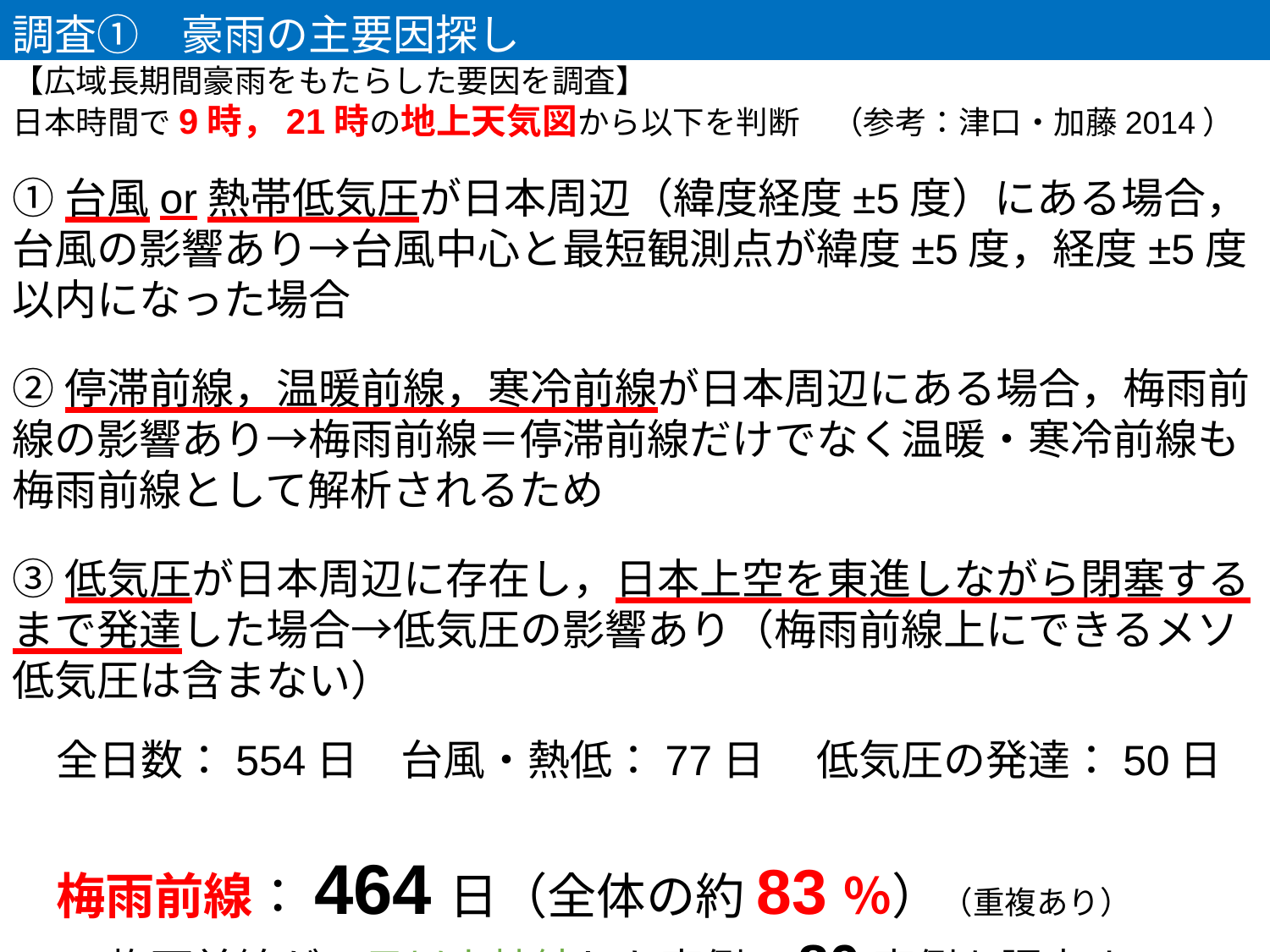

調査①　豪雨の主要因探し
19
【広域長期間豪雨をもたらした要因を調査】
日本時間で9時，21時の地上天気図から以下を判断　（参考：津口・加藤2014）

①台風or熱帯低気圧が日本周辺（緯度経度±5度）にある場合，台風の影響あり→台風中心と最短観測点が緯度±5度，経度±5度以内になった場合

②停滞前線，温暖前線，寒冷前線が日本周辺にある場合，梅雨前線の影響あり→梅雨前線＝停滞前線だけでなく温暖・寒冷前線も梅雨前線として解析されるため

③低気圧が日本周辺に存在し，日本上空を東進しながら閉塞するまで発達した場合→低気圧の影響あり（梅雨前線上にできるメソ低気圧は含まない）
全日数：554日　台風・熱低：77日 　低気圧の発達：50日
梅雨前線：464日（全体の約83％）（重複あり）
→梅雨前線が3日以上持続した事例：80事例を調査する